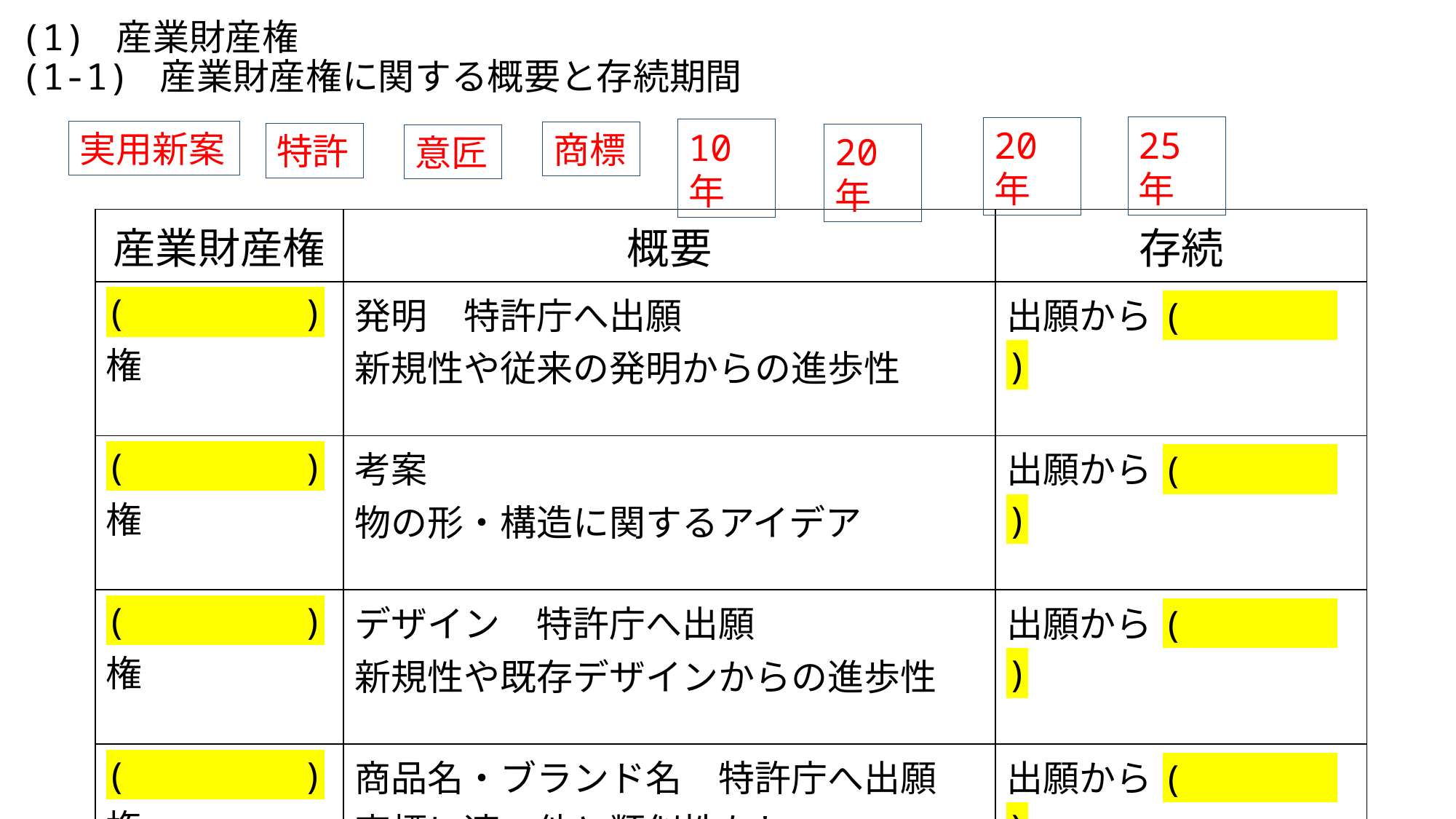

# (1) 産業財産権 (1-1) 産業財産権に関する概要と存続期間
25年
20年
10年
実用新案
商標
特許
20年
意匠
| 産業財産権 | 概要 | 存続 |
| --- | --- | --- |
| ( )権 | 発明　特許庁へ出願 新規性や従来の発明からの進歩性 | 出願から( ) |
| ( )権 | 考案　 物の形・構造に関するアイデア | 出願から( ) |
| ( )権 | デザイン　特許庁へ出願 新規性や既存デザインからの進歩性 | 出願から( ) |
| ( )権 | 商品名・ブランド名　特許庁へ出願 商標に適、他と類似性なし | 出願から( ) |